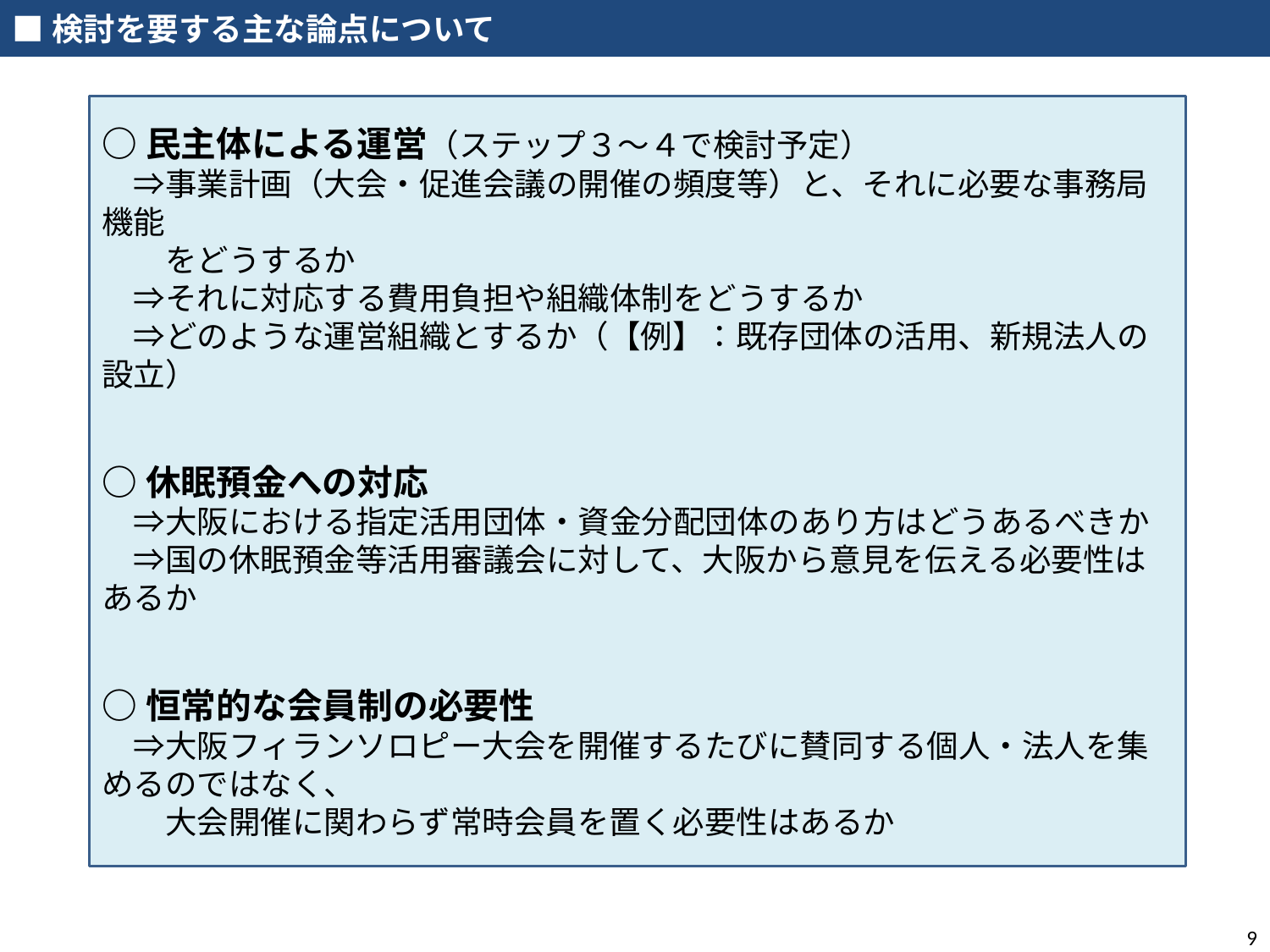

■検討を要する主な論点について
○民主体による運営（ステップ３～４で検討予定）
　⇒事業計画（大会・促進会議の開催の頻度等）と、それに必要な事務局機能
　　をどうするか
　⇒それに対応する費用負担や組織体制をどうするか
　⇒どのような運営組織とするか（【例】：既存団体の活用、新規法人の設立）

○休眠預金への対応
　⇒大阪における指定活用団体・資金分配団体のあり方はどうあるべきか
　⇒国の休眠預金等活用審議会に対して、大阪から意見を伝える必要性はあるか

○恒常的な会員制の必要性
　⇒大阪フィランソロピー大会を開催するたびに賛同する個人・法人を集めるのではなく、
　　大会開催に関わらず常時会員を置く必要性はあるか
9